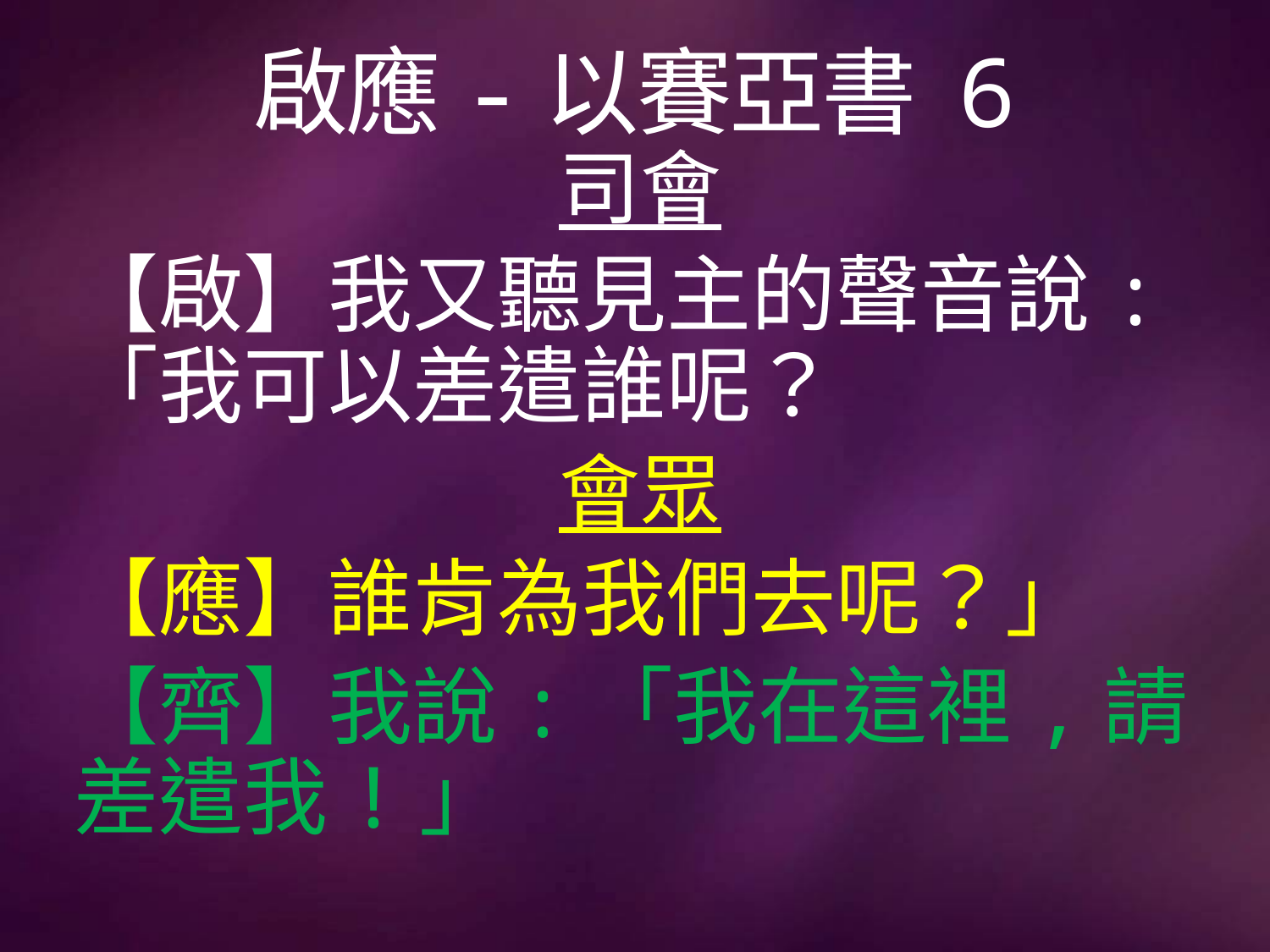

# 啟應-以賽亞書 6
司會
【啟】我又聽見主的聲音說:「我可以差遣誰呢？
會眾
【應】誰肯為我們去呢？」
【齊】我說:「我在這裡,請差遣我!」